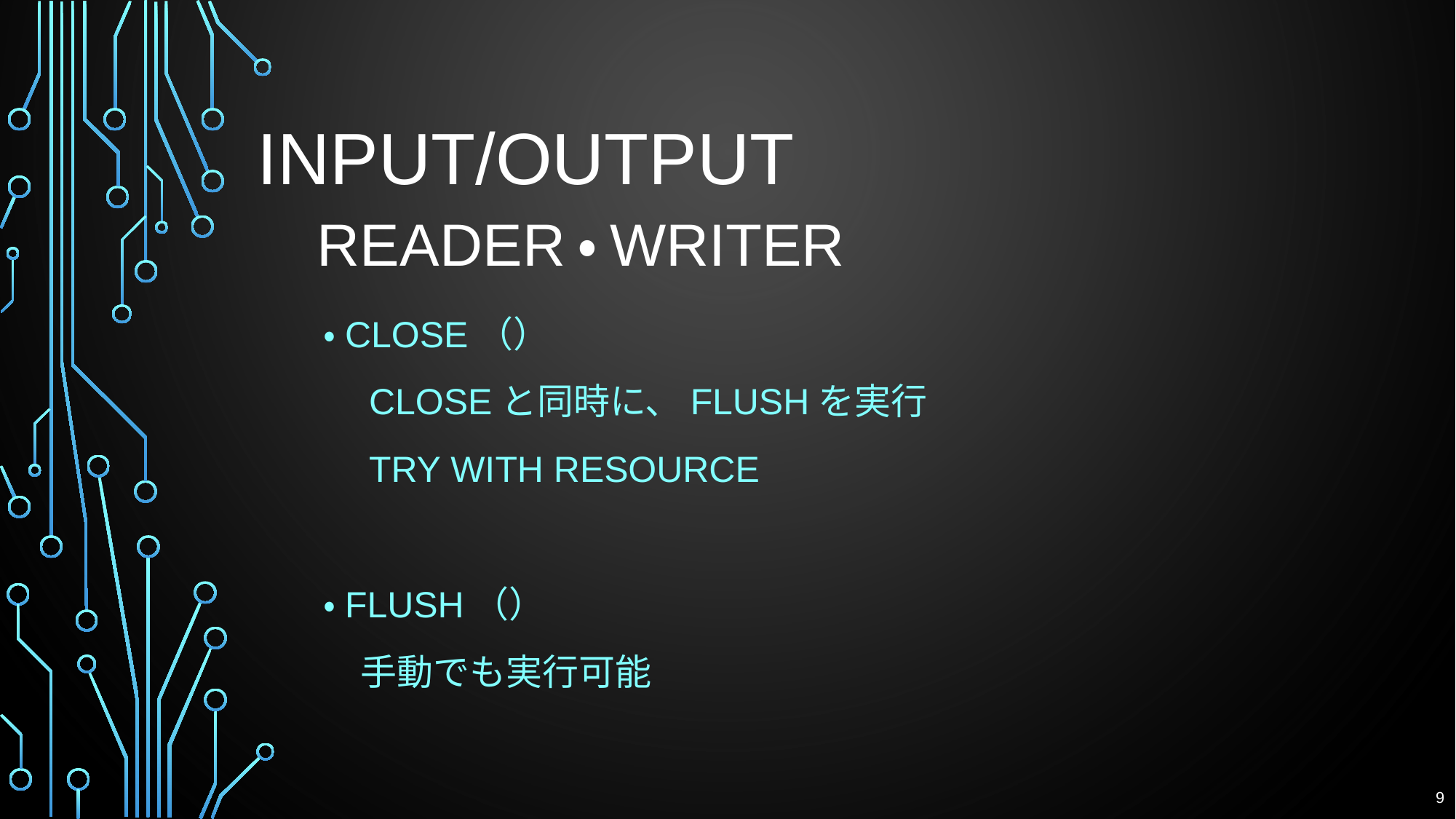

# INPUT/OUTPUT
READER・WRITER
・CLOSE（）
　CLOSEと同時に、FLUSHを実行
　try with resource

・FLUSH（）
　手動でも実行可能
9